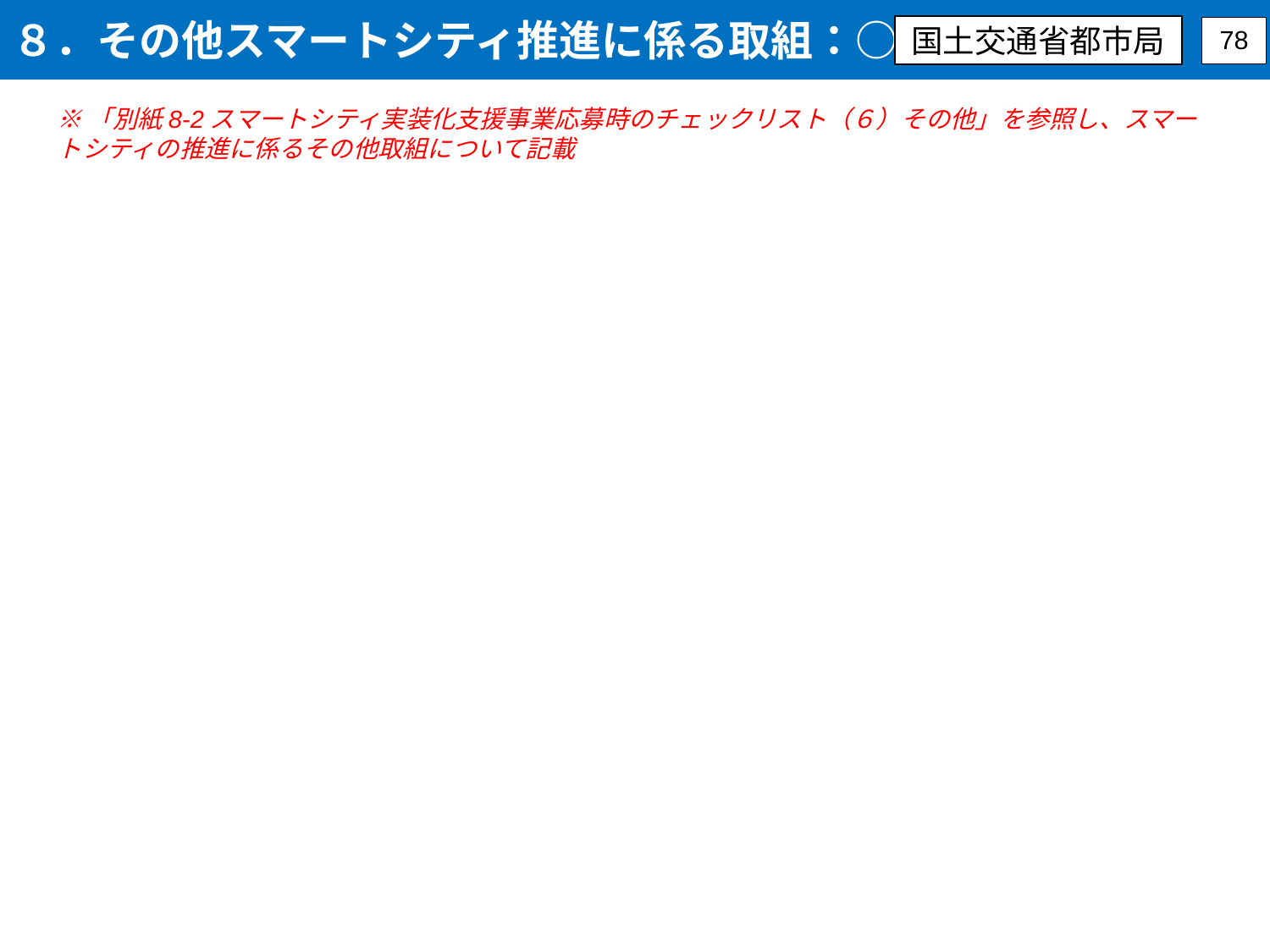

８．その他スマートシティ推進に係る取組：○○事業
国土交通省都市局
78
※「別紙8-2スマートシティ実装化支援事業応募時のチェックリスト（６）その他」を参照し、スマートシティの推進に係るその他取組について記載